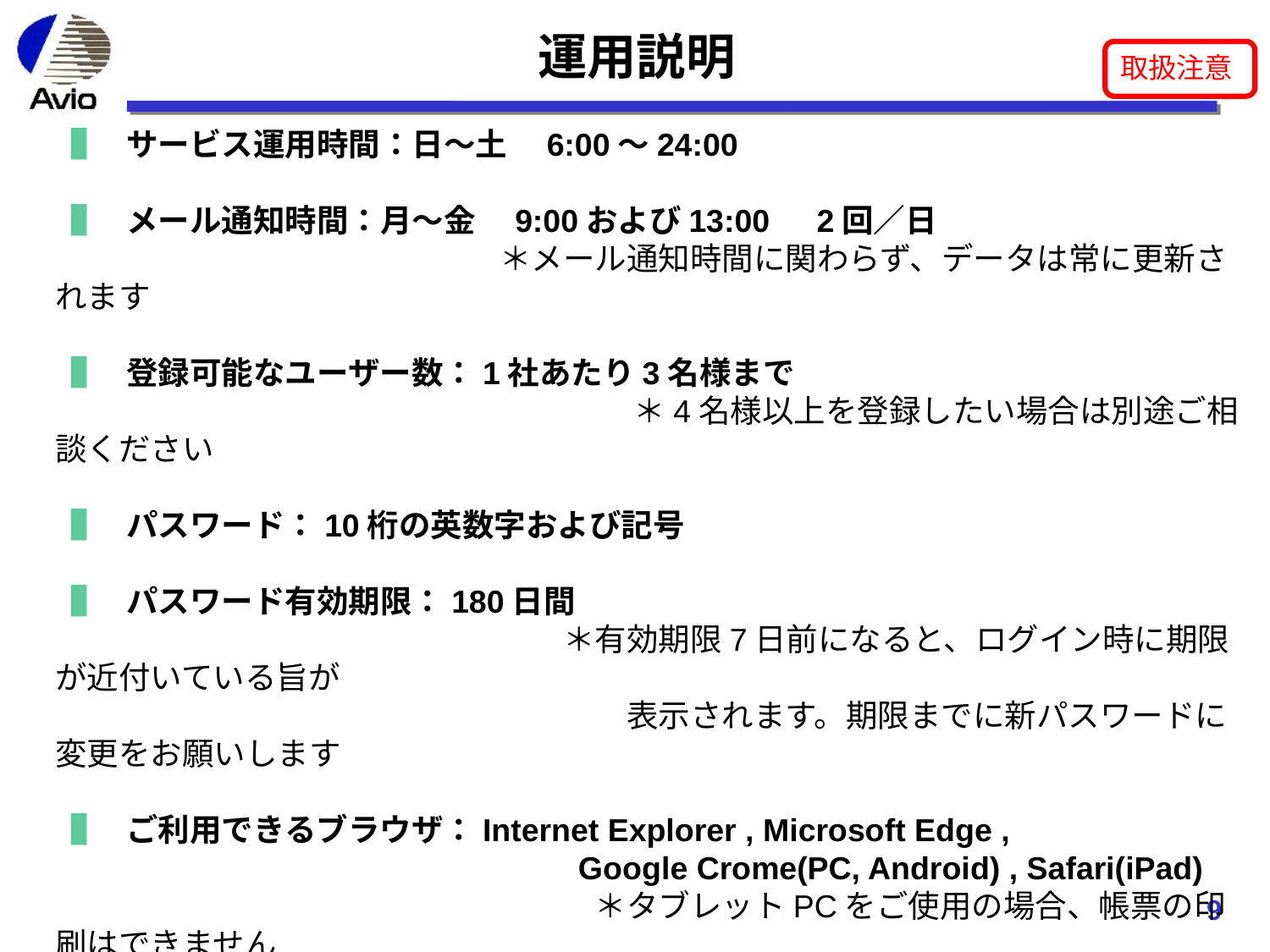

運用説明
▐　サービス運用時間：日～土　6:00～24:00

▐　メール通知時間：月～金　9:00および13:00　2回／日
　　　　　　　　　　　　　　＊メール通知時間に関わらず、データは常に更新されます

▐　登録可能なユーザー数：1社あたり3名様まで
　　　　　　　　　　　　　　　　　　 ＊4名様以上を登録したい場合は別途ご相談ください

▐　パスワード：10桁の英数字および記号

▐　パスワード有効期限：180日間
　　　　　　　　　　　　　　　　＊有効期限7日前になると、ログイン時に期限が近付いている旨が
　　　　　　　　　　　　　　　　　　表示されます。期限までに新パスワードに変更をお願いします

▐　ご利用できるブラウザ：Internet Explorer , Microsoft Edge ,
　　　　　　　　　　　　　　　　 Google Crome(PC, Android) , Safari(iPad)
　　　　　　　　　　　　　　　　　＊タブレットPCをご使用の場合、帳票の印刷はできません

▐　取引データ保存期間：注文の検収完了後180日間
　　　　　　　　　　　　　　　　　＊注文取消の場合は30日間となります
9